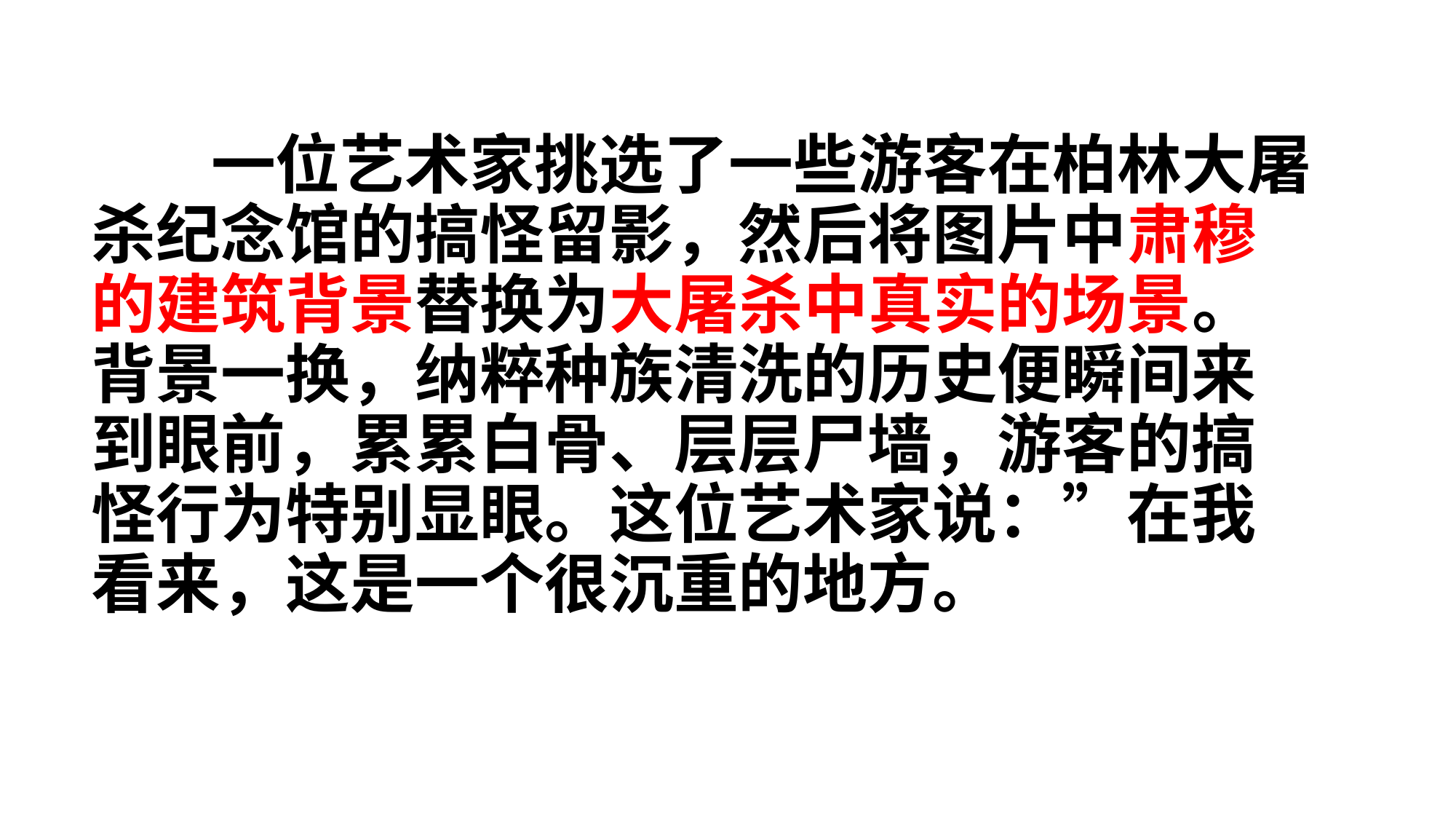

# 一位艺术家挑选了一些游客在柏林大屠杀纪念馆的搞怪留影，然后将图片中肃穆的建筑背景替换为大屠杀中真实的场景。背景一换，纳粹种族清洗的历史便瞬间来到眼前，累累白骨、层层尸墙，游客的搞怪行为特别显眼。这位艺术家说：”在我看来，这是一个很沉重的地方。